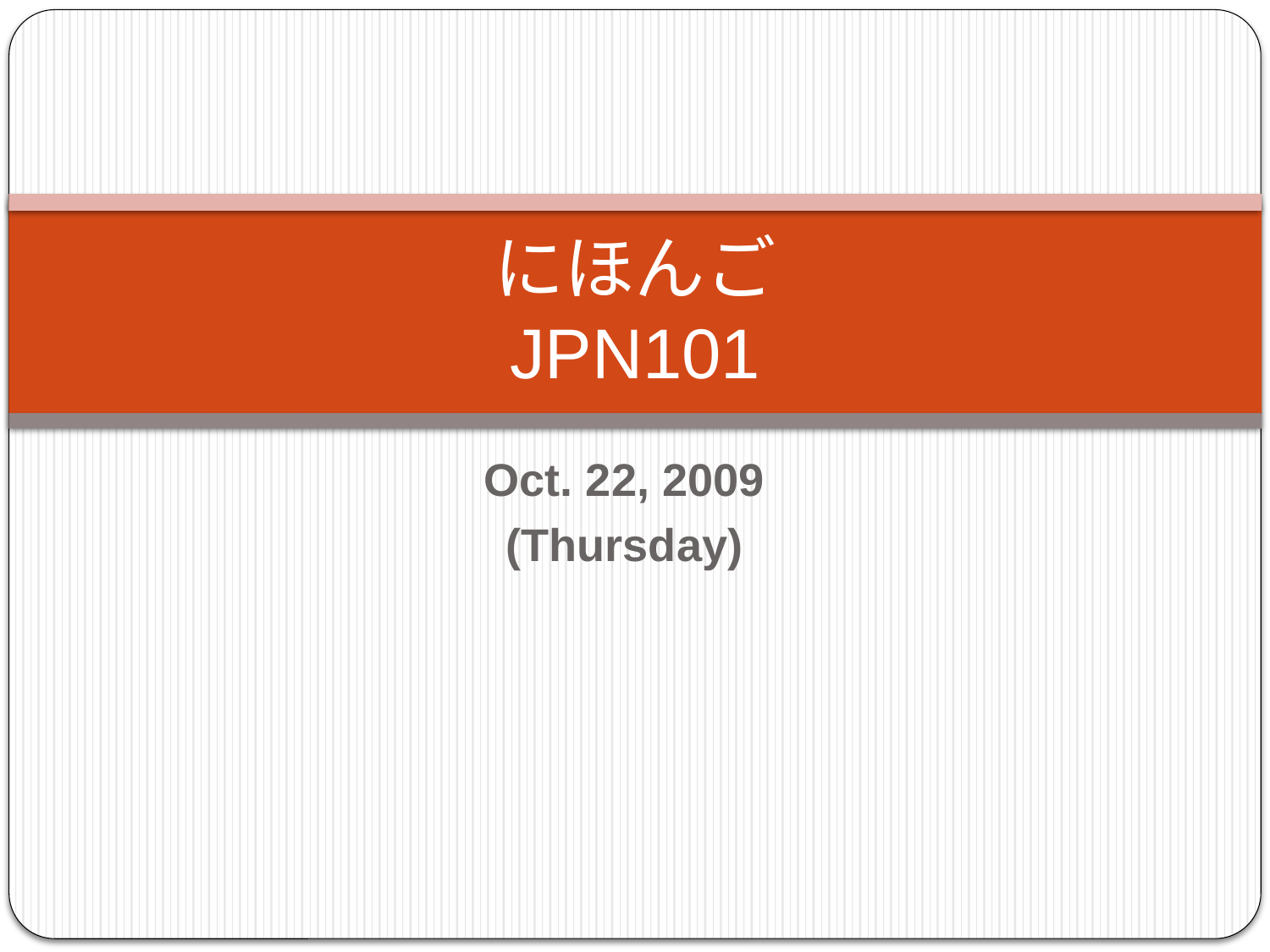

# にほんご JPN101
Oct. 22, 2009
(Thursday)